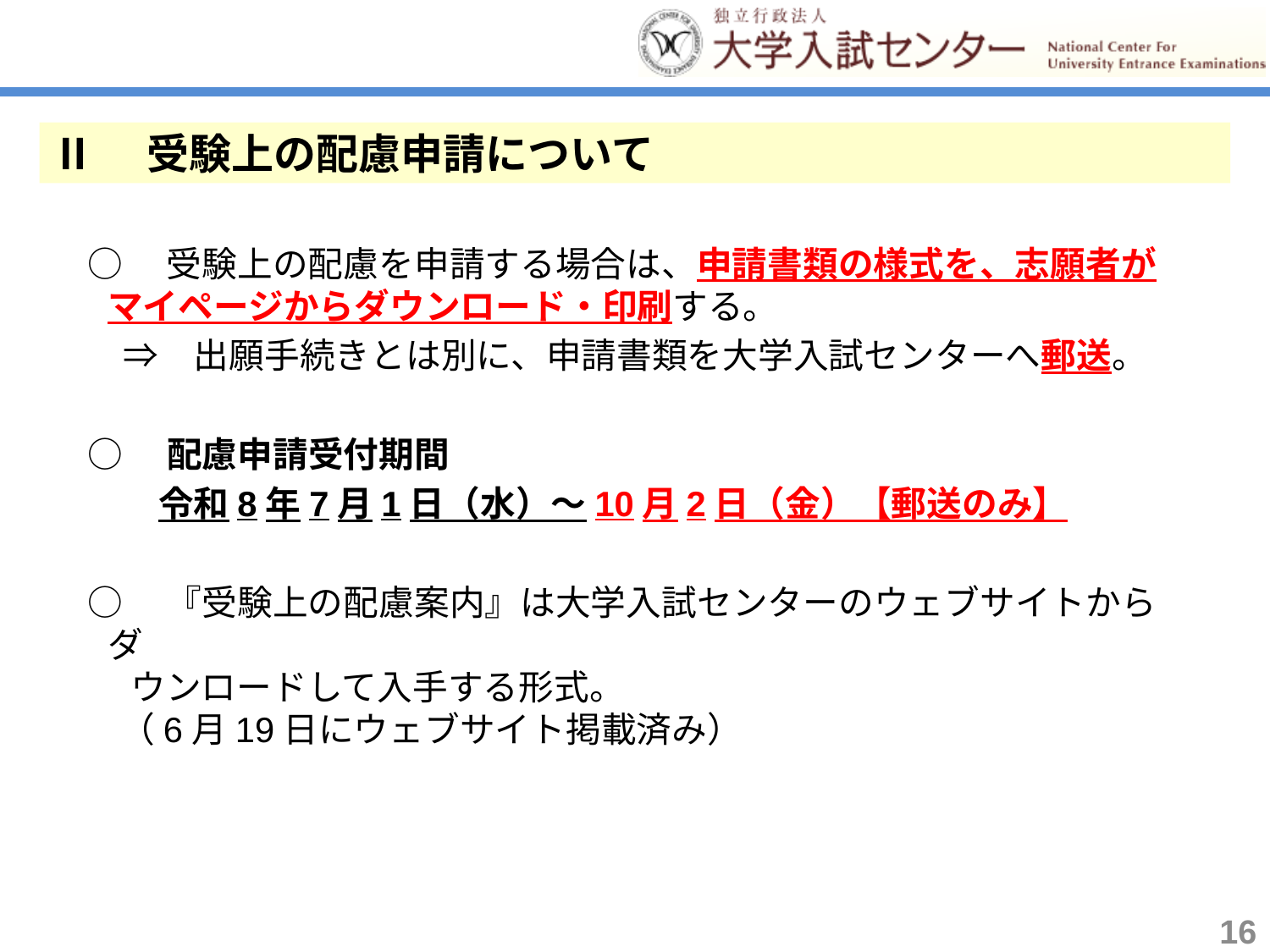

Ⅱ　受験上の配慮申請について
○　受験上の配慮を申請する場合は、申請書類の様式を、志願者がマイページからダウンロード・印刷する。
　⇒　出願手続きとは別に、申請書類を大学入試センターへ郵送。

○　配慮申請受付期間
　　令和8年7月1日（水）～10月2日（金）【郵送のみ】

○　『受験上の配慮案内』は大学入試センターのウェブサイトからダ
　 ウンロードして入手する形式。
   （6月19日にウェブサイト掲載済み）
16